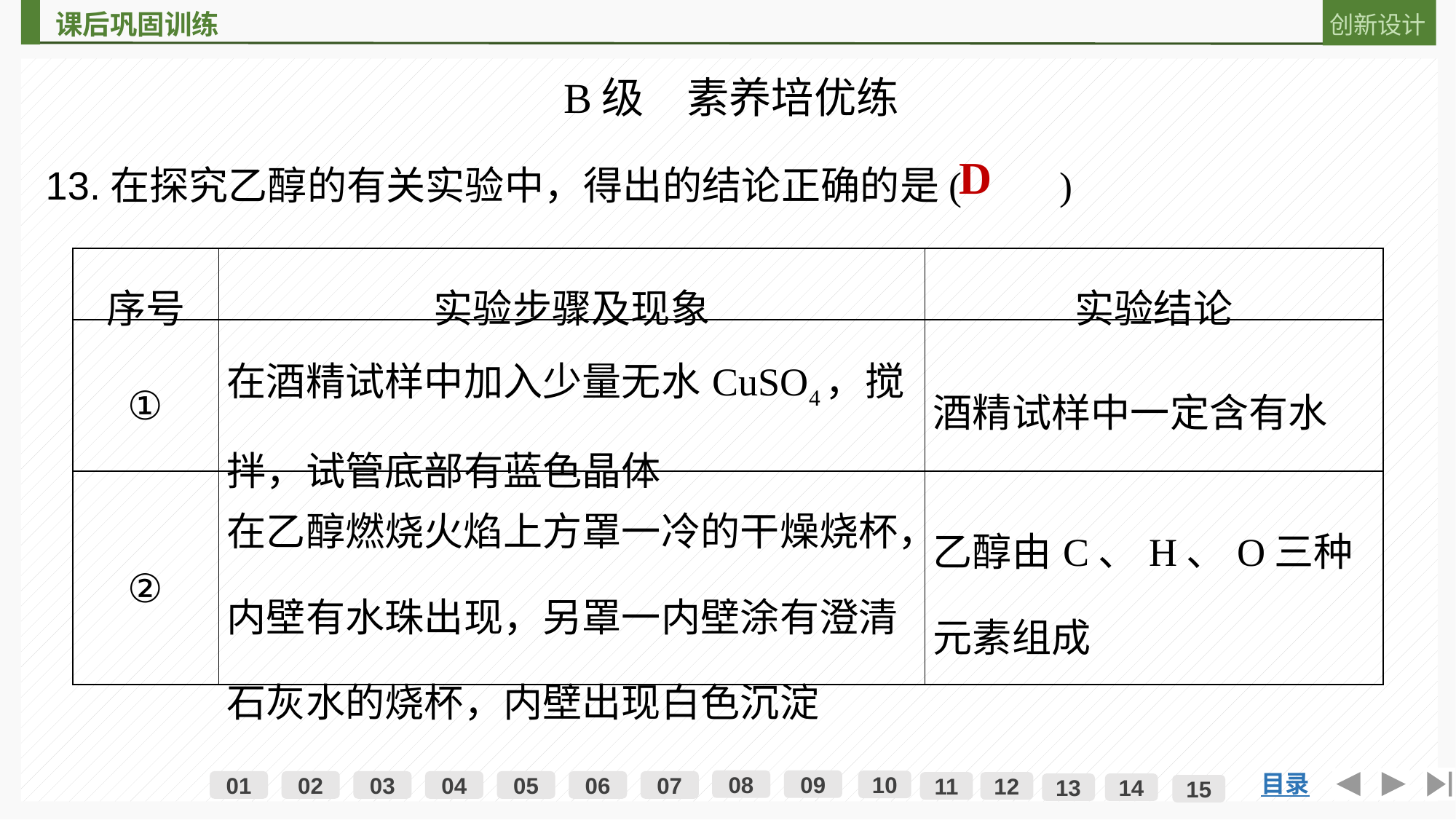

B级　素养培优练
13.在探究乙醇的有关实验中，得出的结论正确的是(　　)
D
| 序号 | 实验步骤及现象 | 实验结论 |
| --- | --- | --- |
| ① | 在酒精试样中加入少量无水CuSO4，搅拌，试管底部有蓝色晶体 | 酒精试样中一定含有水 |
| ② | 在乙醇燃烧火焰上方罩一冷的干燥烧杯，内壁有水珠出现，另罩一内壁涂有澄清石灰水的烧杯，内壁出现白色沉淀 | 乙醇由C、H、O三种元素组成 |